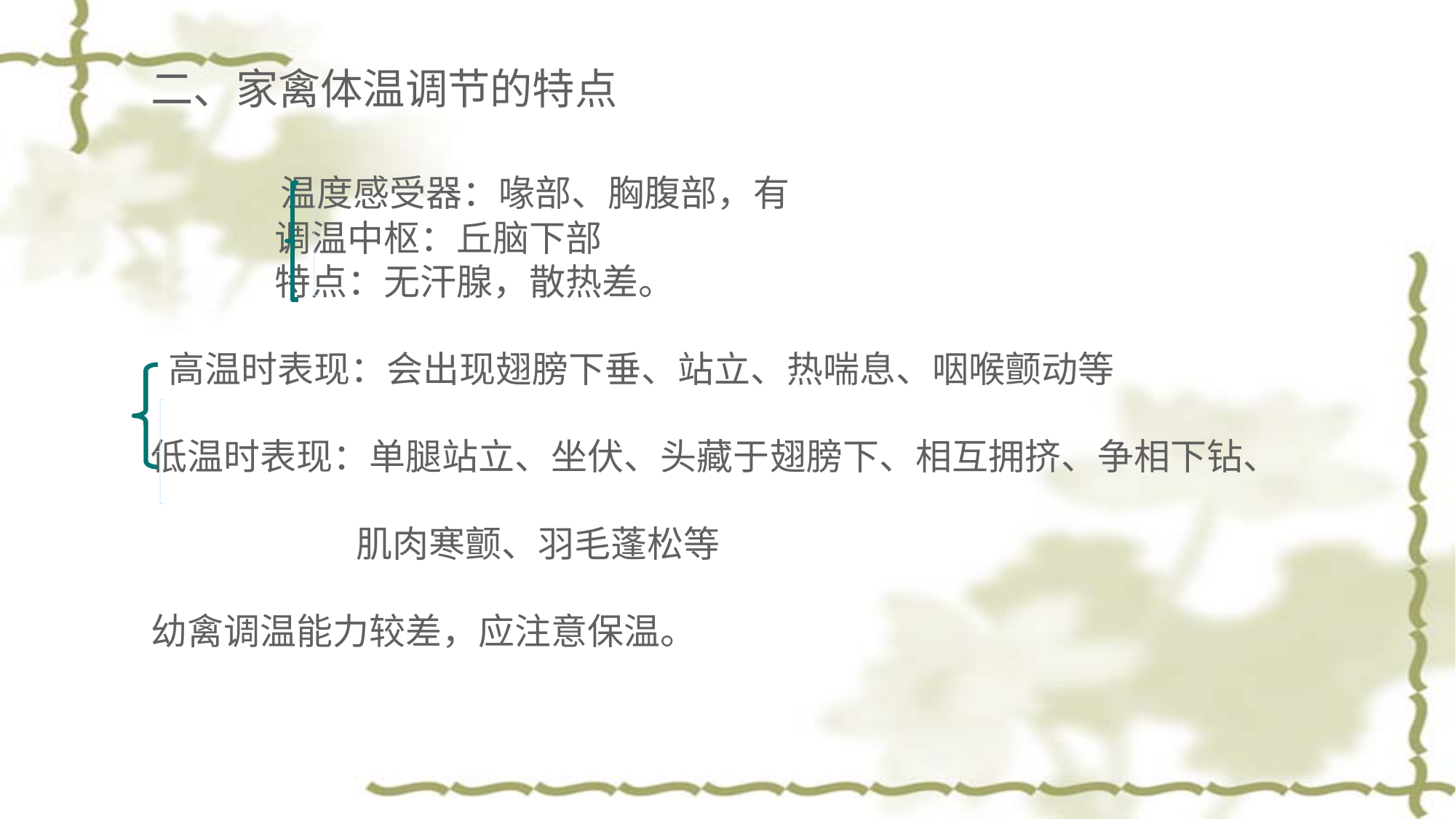

二、家禽体温调节的特点

             温度感受器：喙部、胸腹部，有
              调温中枢：丘脑下部
              特点：无汗腺，散热差。

 高温时表现：会出现翅膀下垂、站立、热喘息、咽喉颤动等

低温时表现：单腿站立、坐伏、头藏于翅膀下、相互拥挤、争相下钻、

                        肌肉寒颤、羽毛蓬松等

幼禽调温能力较差，应注意保温。